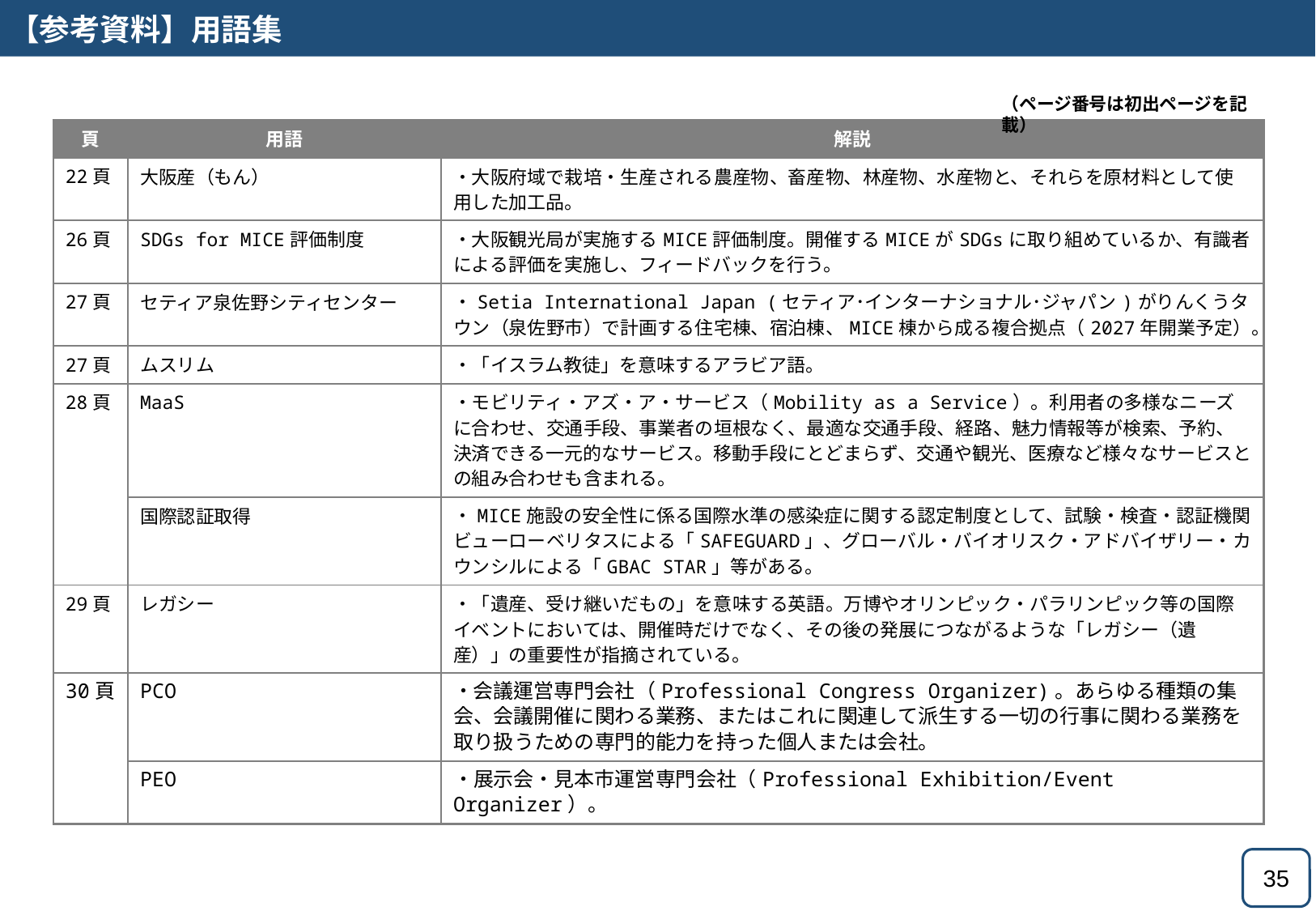

【参考資料】用語集
（ページ番号は初出ページを記載）
| 頁 | 用語 | 解説 |
| --- | --- | --- |
| 22頁 | 大阪産（もん） | ・大阪府域で栽培・生産される農産物、畜産物、林産物、水産物と、それらを原材料として使用した加工品。 |
| 26頁 | SDGs for MICE評価制度 | ・大阪観光局が実施するMICE評価制度。開催するMICEがSDGsに取り組めているか、有識者による評価を実施し、フィードバックを行う。 |
| 27頁 | セティア泉佐野シティセンター | ・Setia International Japan (セティア･インターナショナル･ジャパン)がりんくうタウン（泉佐野市）で計画する住宅棟、宿泊棟、MICE棟から成る複合拠点（2027年開業予定）。 |
| 27頁 | ムスリム | ・「イスラム教徒」を意味するアラビア語。 |
| 28頁 | MaaS | ・モビリティ・アズ・ア・サービス（Mobility as a Service）。利用者の多様なニーズに合わせ、交通手段、事業者の垣根なく、最適な交通手段、経路、魅力情報等が検索、予約、決済できる一元的なサービス。移動手段にとどまらず、交通や観光、医療など様々なサービスとの組み合わせも含まれる。 |
|  | 国際認証取得 | ・MICE施設の安全性に係る国際水準の感染症に関する認定制度として、試験・検査・認証機関ビューローベリタスによる「SAFEGUARD」、グローバル・バイオリスク・アドバイザリー・カウンシルによる「GBAC STAR」等がある。 |
| 29頁 | レガシー | ・「遺産、受け継いだもの」を意味する英語。万博やオリンピック・パラリンピック等の国際イベントにおいては、開催時だけでなく、その後の発展につながるような「レガシー（遺産）」の重要性が指摘されている。 |
| 30頁 | PCO | ・会議運営専門会社（Professional Congress Organizer)。あらゆる種類の集会、会議開催に関わる業務、またはこれに関連して派生する一切の行事に関わる業務を取り扱うための専門的能力を持った個人または会社。 |
|  | PEO | ・展示会・見本市運営専門会社（Professional Exhibition/Event Organizer）。 |
35